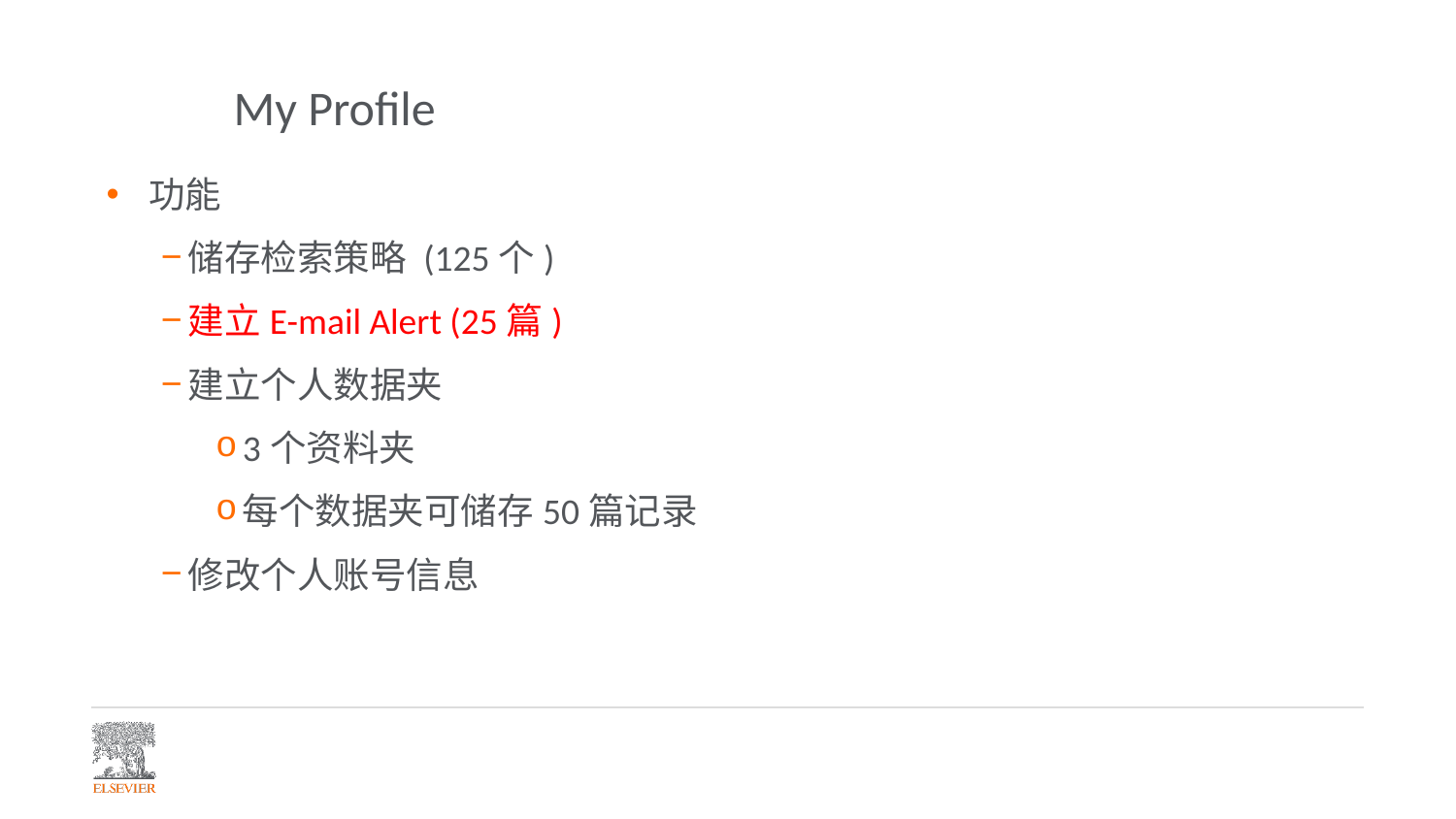

# My Profile
功能
储存检索策略 (125个)
建立E-mail Alert (25篇)
建立个人数据夹
3个资料夹
每个数据夹可储存50篇记录
修改个人账号信息